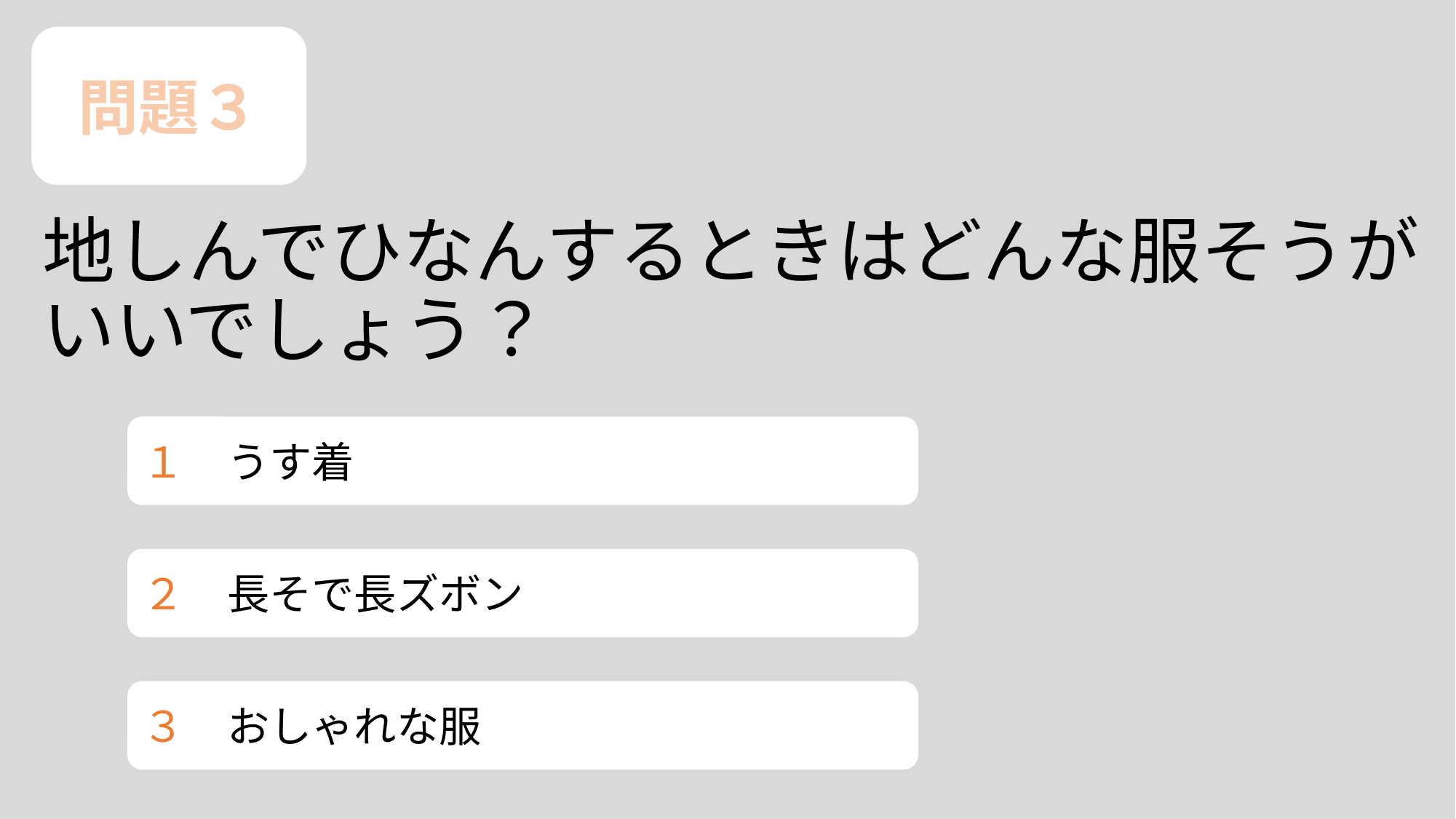

問題３
# 地しんでひなんするときはどんな服そうがいいでしょう？
１　うす着
２　長そで長ズボン
３　おしゃれな服